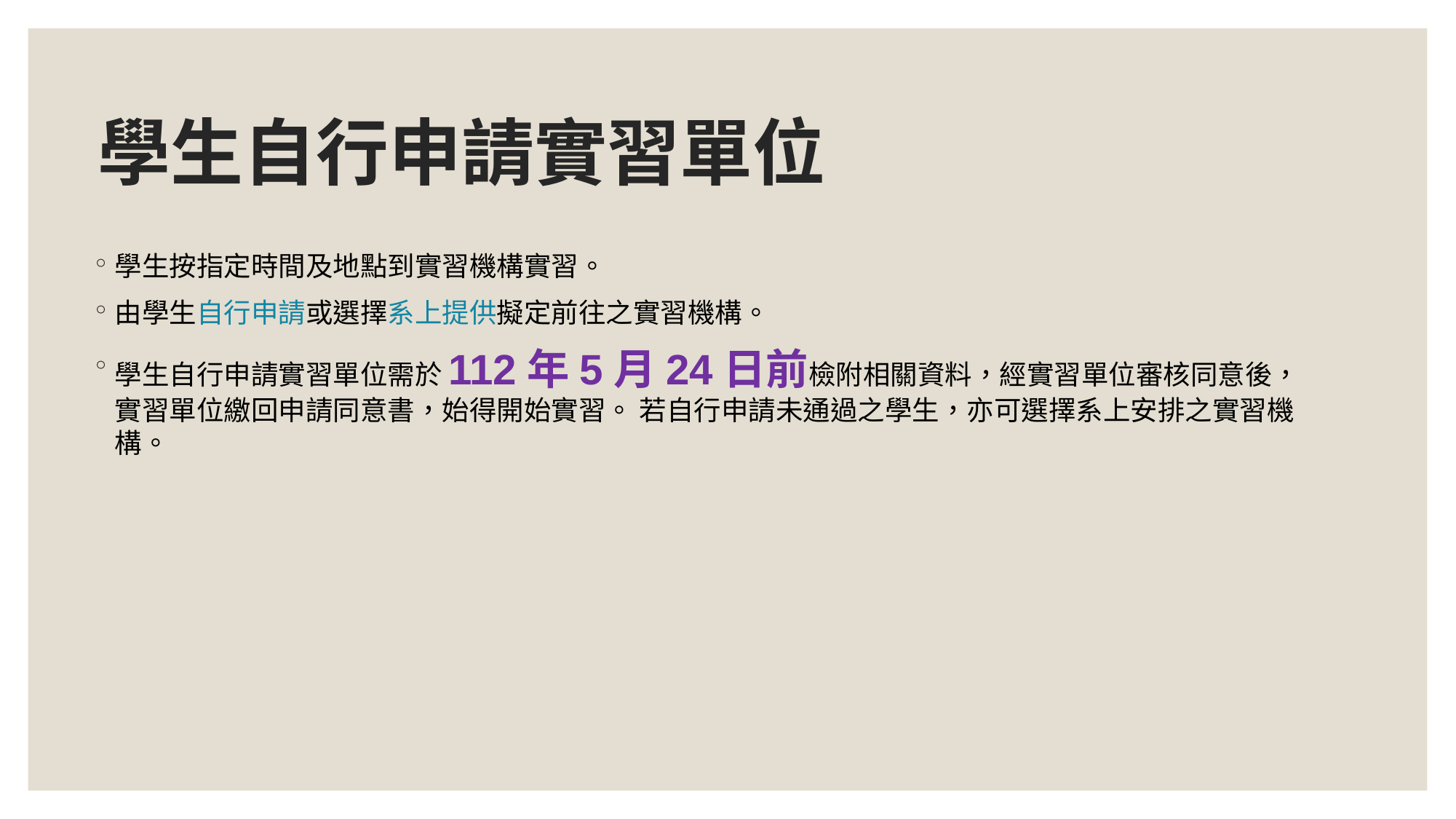

# 學生自行申請實習單位
學生按指定時間及地點到實習機構實習。
由學生自行申請或選擇系上提供擬定前往之實習機構。
學生自行申請實習單位需於112年5月24日前檢附相關資料，經實習單位審核同意後，實習單位繳回申請同意書，始得開始實習。 若自行申請未通過之學生，亦可選擇系上安排之實習機構。